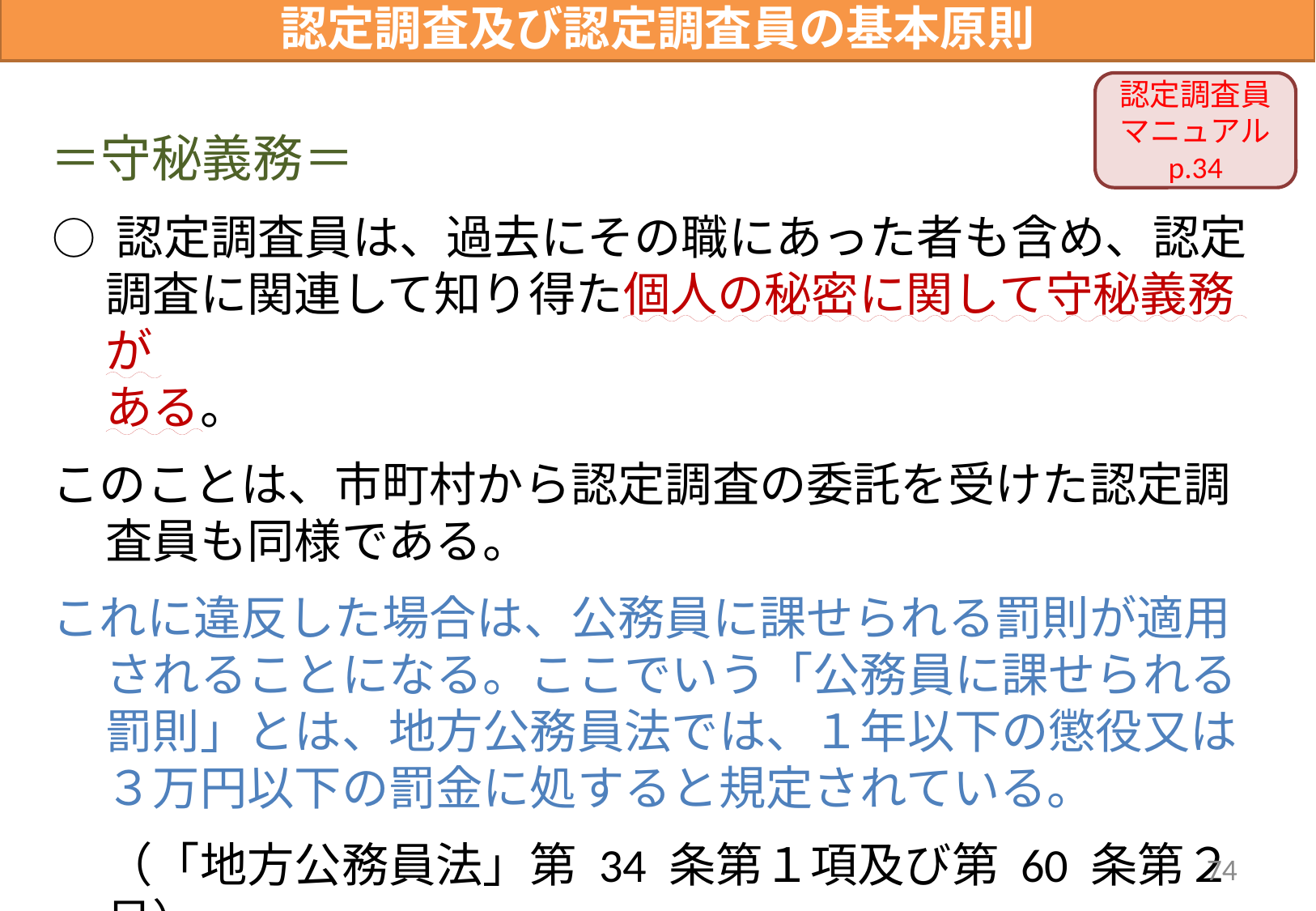

認定調査及び認定調査員の基本原則
認定調査員マニュアル
p.34
＝守秘義務＝
○ 認定調査員は、過去にその職にあった者も含め、認定調査に関連して知り得た個人の秘密に関して守秘義務が
ある。
このことは、市町村から認定調査の委託を受けた認定調査員も同様である。
これに違反した場合は、公務員に課せられる罰則が適用されることになる。ここでいう「公務員に課せられる罰則」とは、地方公務員法では、１年以下の懲役又は３万円以下の罰金に処すると規定されている。
（「地方公務員法」第 34 条第１項及び第 60 条第２号）
74